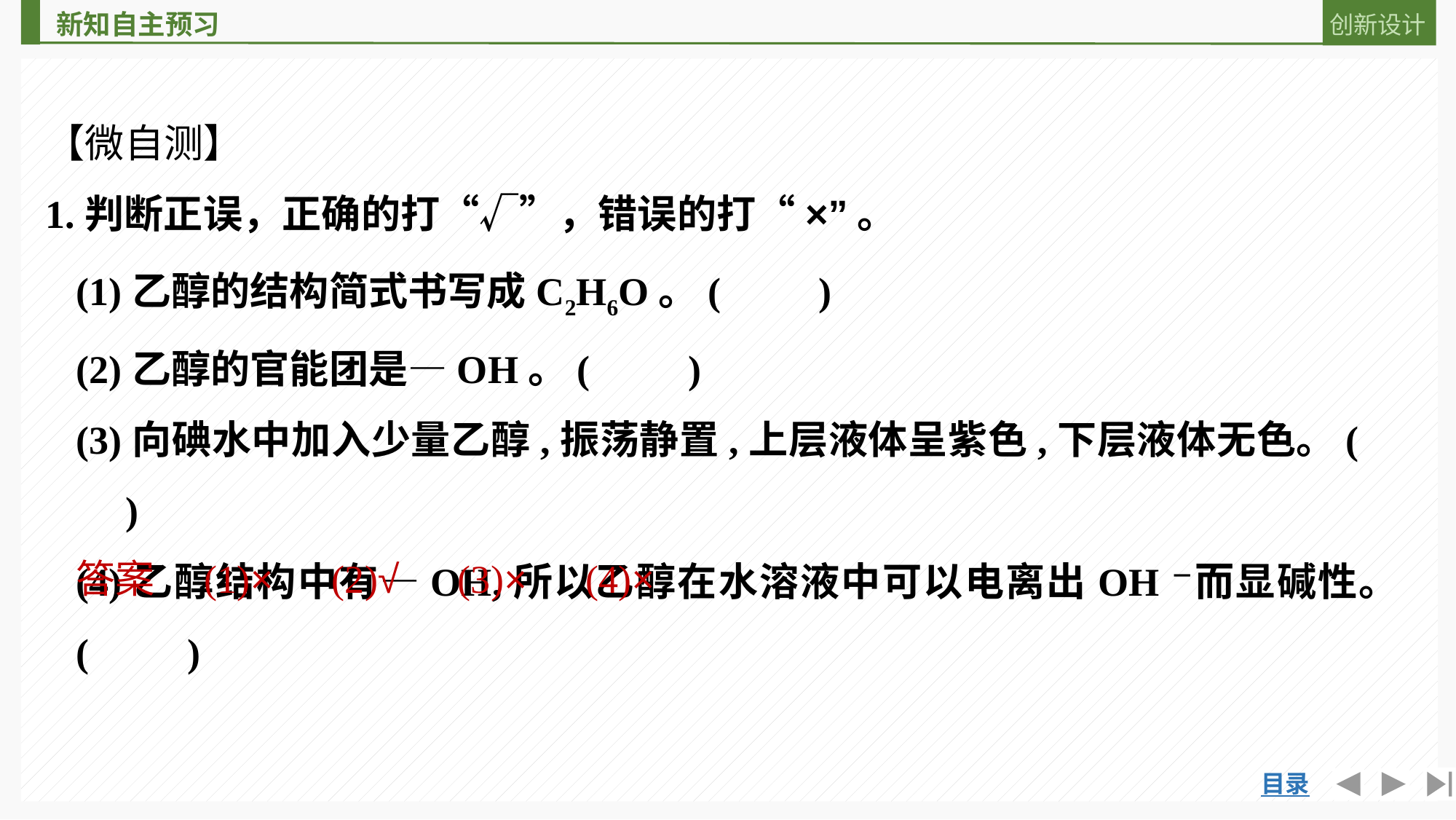

【微自测】
1.判断正误，正确的打“√”，错误的打“×”。
(1)乙醇的结构简式书写成C2H6O。(　　)
(2)乙醇的官能团是—OH。(　　)
(3)向碘水中加入少量乙醇,振荡静置,上层液体呈紫色,下层液体无色。(　　)
(4)乙醇结构中有—OH,所以乙醇在水溶液中可以电离出OH－而显碱性。(　　)
答案　(1)×　(2)√　(3)×　(4)×